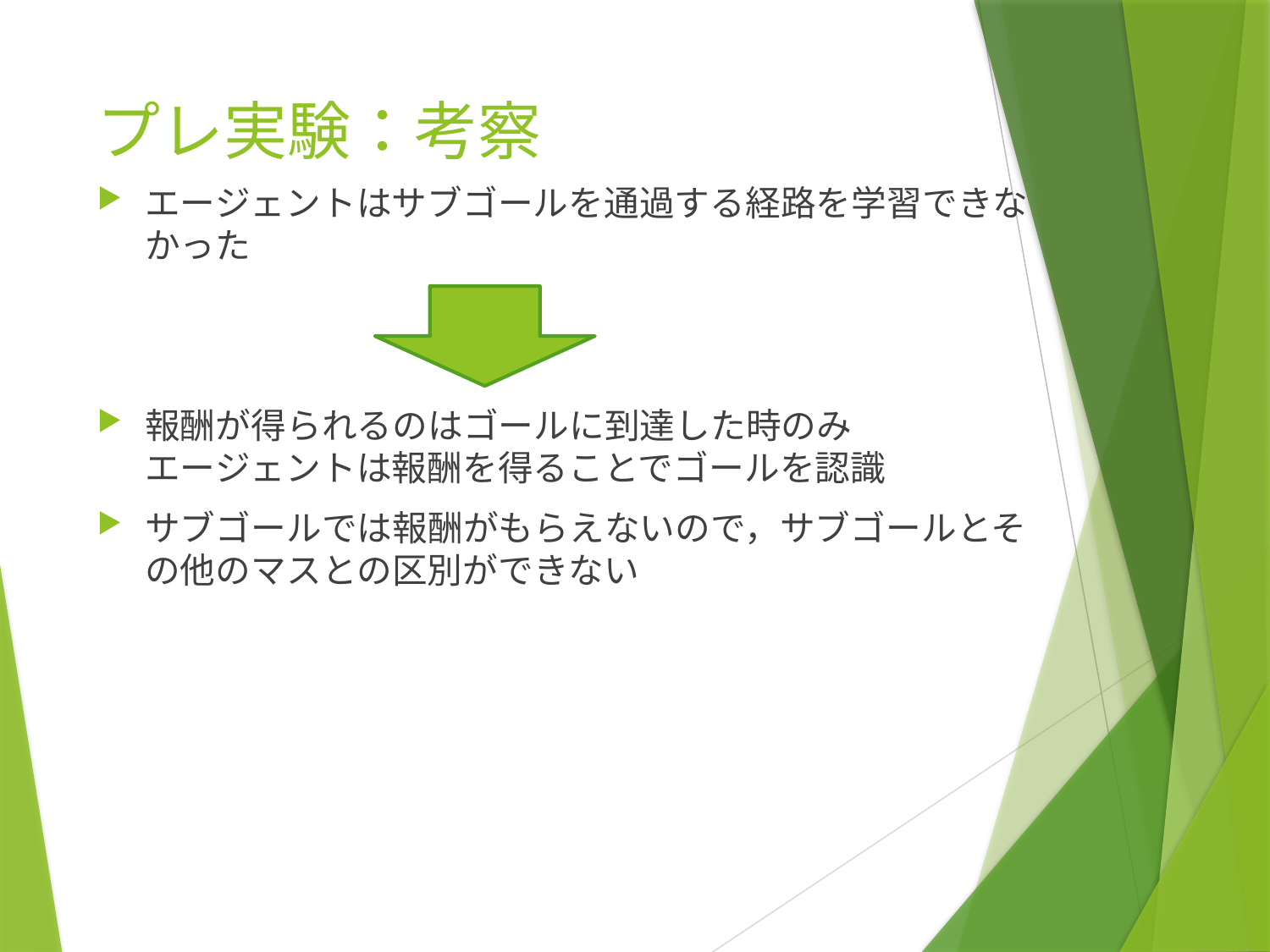

# プレ実験：考察
エージェントはサブゴールを通過する経路を学習できなかった

報酬が得られるのはゴールに到達した時のみ
エージェントは報酬を得ることでゴールを認識
サブゴールでは報酬がもらえないので，サブゴールとその他のマスとの区別ができない